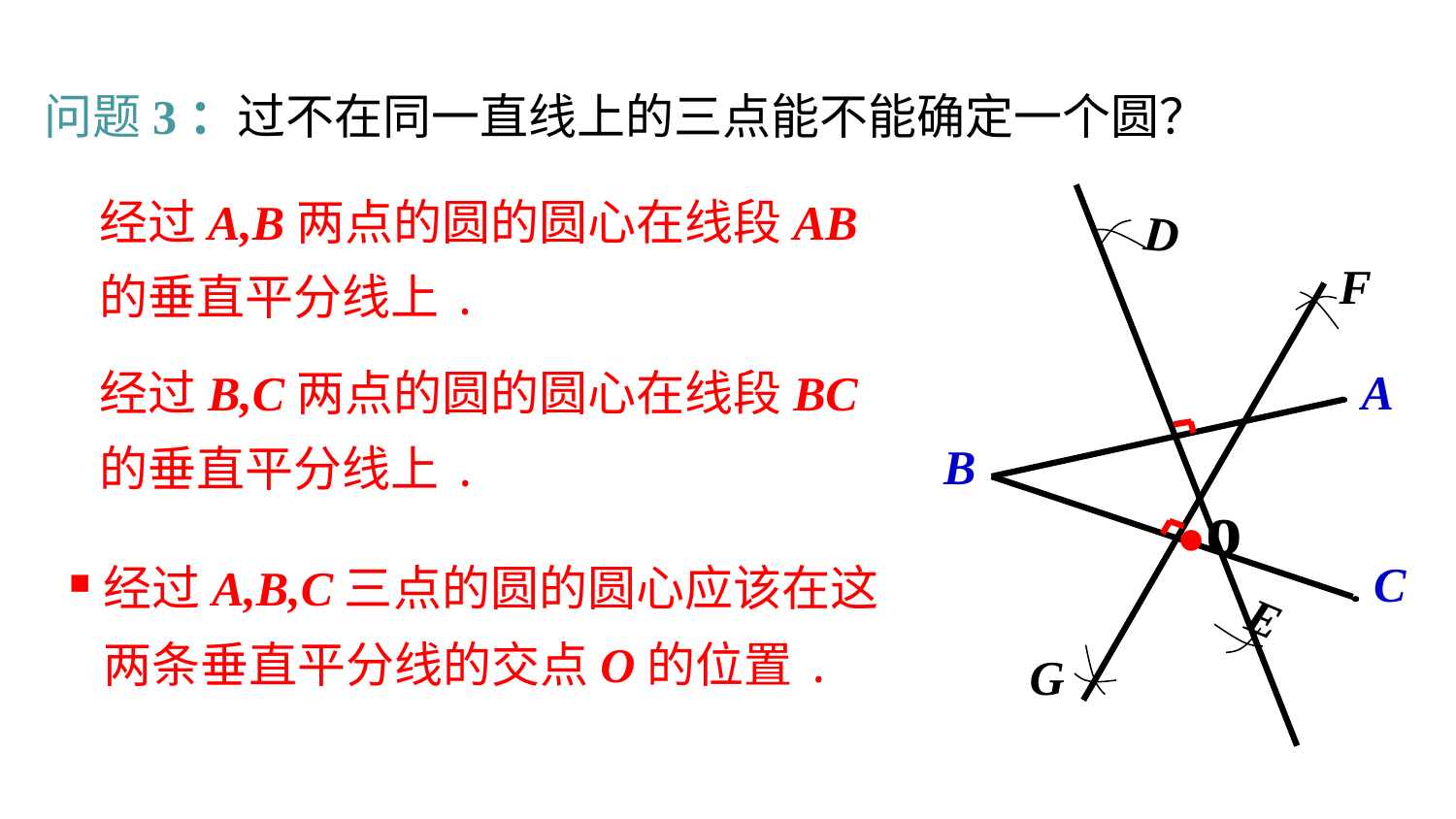

问题3：过不在同一直线上的三点能不能确定一个圆？
经过A,B两点的圆的圆心在线段AB的垂直平分线上.
D

F

经过B,C两点的圆的圆心在线段BC的垂直平分线上.

A

B

●o

经过A,B,C三点的圆的圆心应该在这两条垂直平分线的交点O的位置.
C

E

G